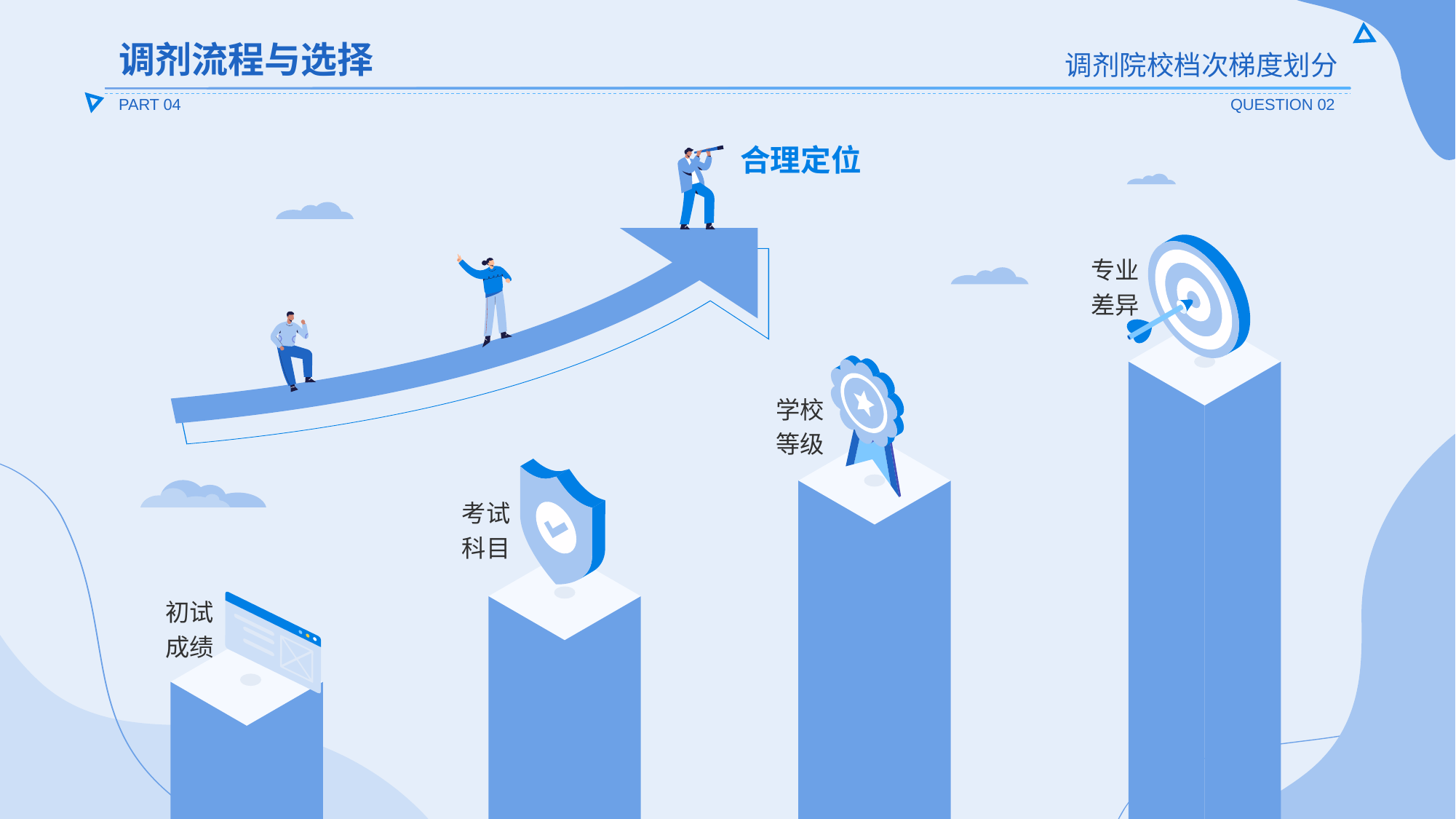

调剂流程与选择
调剂院校档次梯度划分
PART 04
QUESTION 02
合理定位

专业
差异

学校
等级

考试
科目

初试
成绩